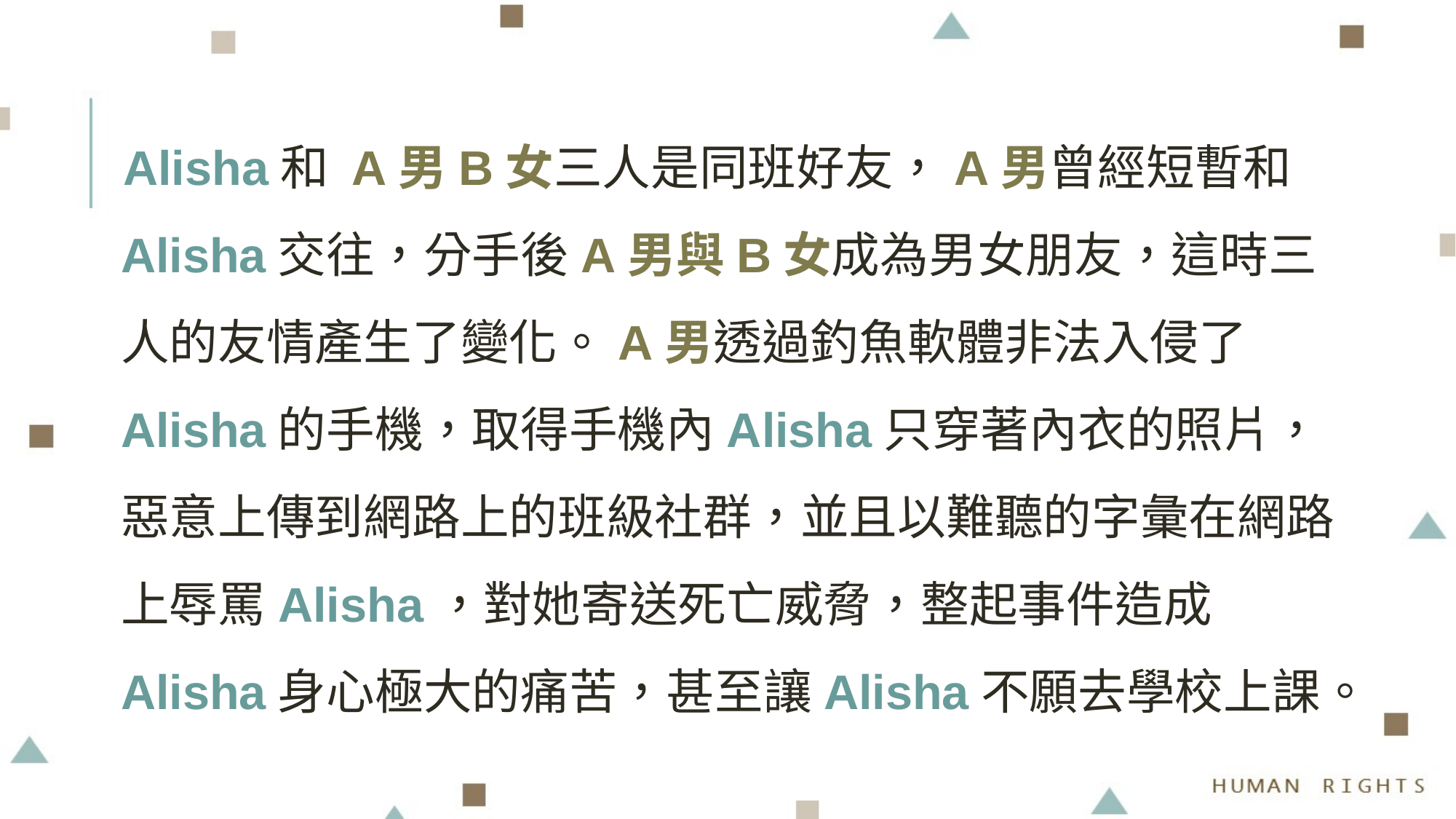

Alisha和 A男B女三人是同班好友，A男曾經短暫和Alisha交往，分手後A男與B女成為男女朋友，這時三人的友情產生了變化。A男透過釣魚軟體非法入侵了Alisha的手機，取得手機內Alisha只穿著內衣的照片，惡意上傳到網路上的班級社群，並且以難聽的字彙在網路上辱罵Alisha，對她寄送死亡威脅，整起事件造成Alisha身心極大的痛苦，甚至讓Alisha不願去學校上課。